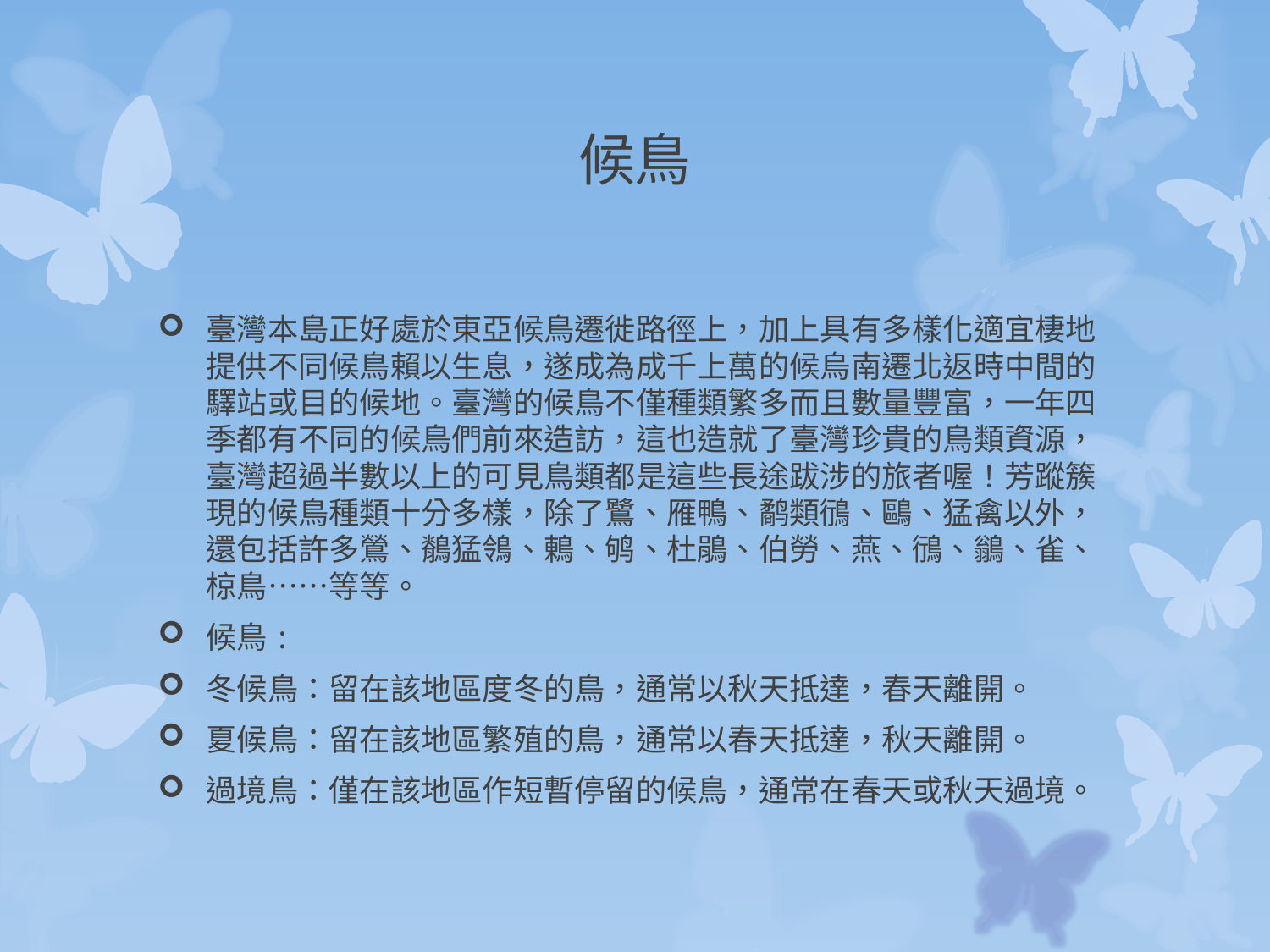

# 候鳥

臺灣本島正好處於東亞候鳥遷徙路徑上，加上具有多樣化適宜棲地提供不同候鳥賴以生息，遂成為成千上萬的候烏南遷北返時中間的驛站或目的候地。臺灣的候鳥不僅種類繁多而且數量豐富，一年四季都有不同的候鳥們前來造訪，這也造就了臺灣珍貴的鳥類資源，臺灣超過半數以上的可見鳥類都是這些長途跋涉的旅者喔！芳蹤簇現的候鳥種類十分多樣，除了鷺、雁鴨、鹬類鴴、鷗、猛禽以外，還包括許多鶯、鶺猛鴒、鶇、鸲、杜鵑、伯勞、燕、鴴、鶲、雀、椋鳥……等等。
候鳥:
冬候鳥：留在該地區度冬的鳥，通常以秋天抵達，春天離開。
夏候鳥：留在該地區繁殖的鳥，通常以春天抵達，秋天離開。
過境鳥：僅在該地區作短暫停留的候鳥，通常在春天或秋天過境。